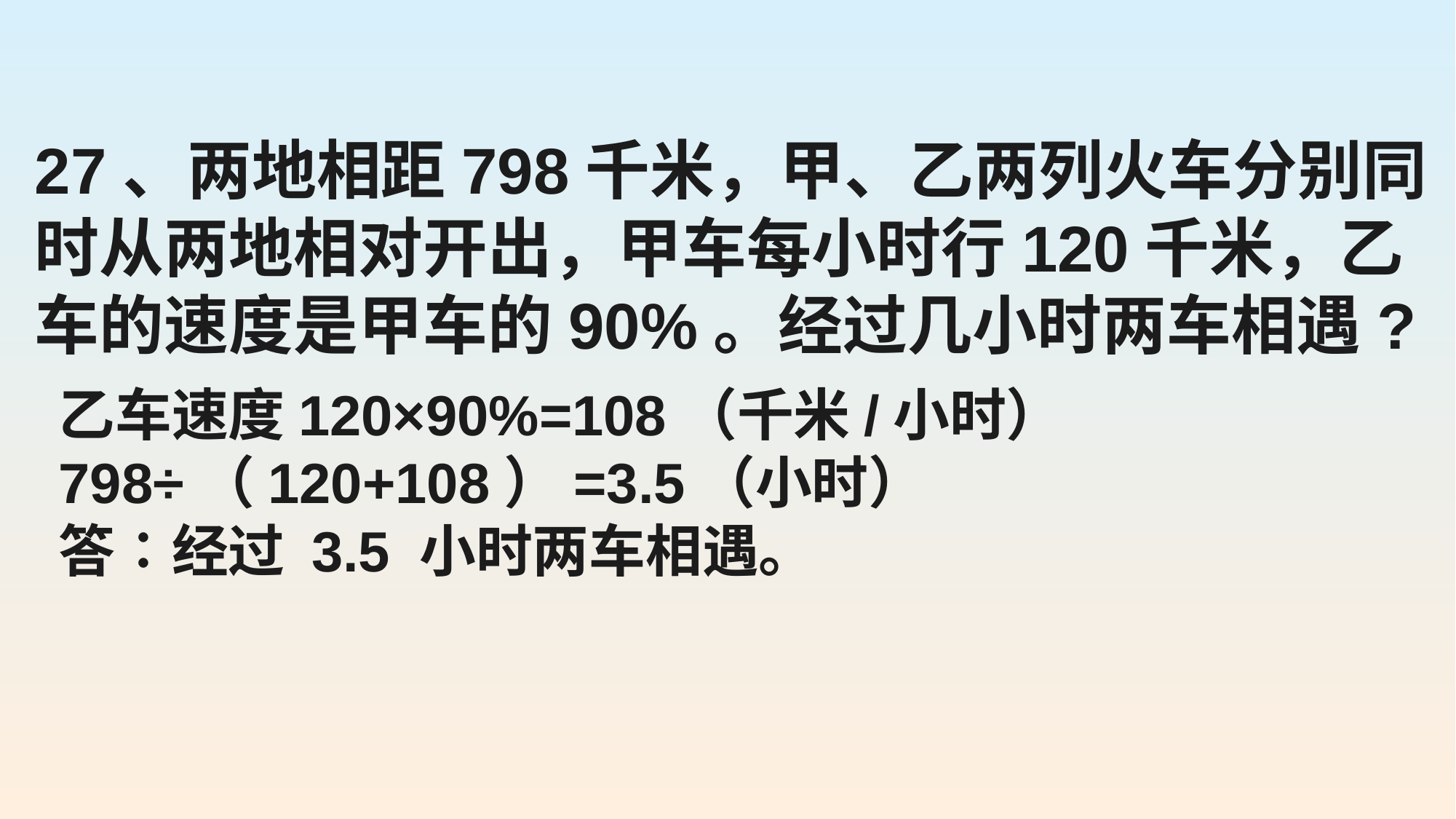

27、两地相距798千米，甲、乙两列火车分别同时从两地相对开出，甲车每小时行120千米，乙车的速度是甲车的90%。经过几小时两车相遇?
乙车速度120×90%=108（千米/小时）
798÷（120+108）=3.5（小时）
答∶经过 3.5 小时两车相遇。